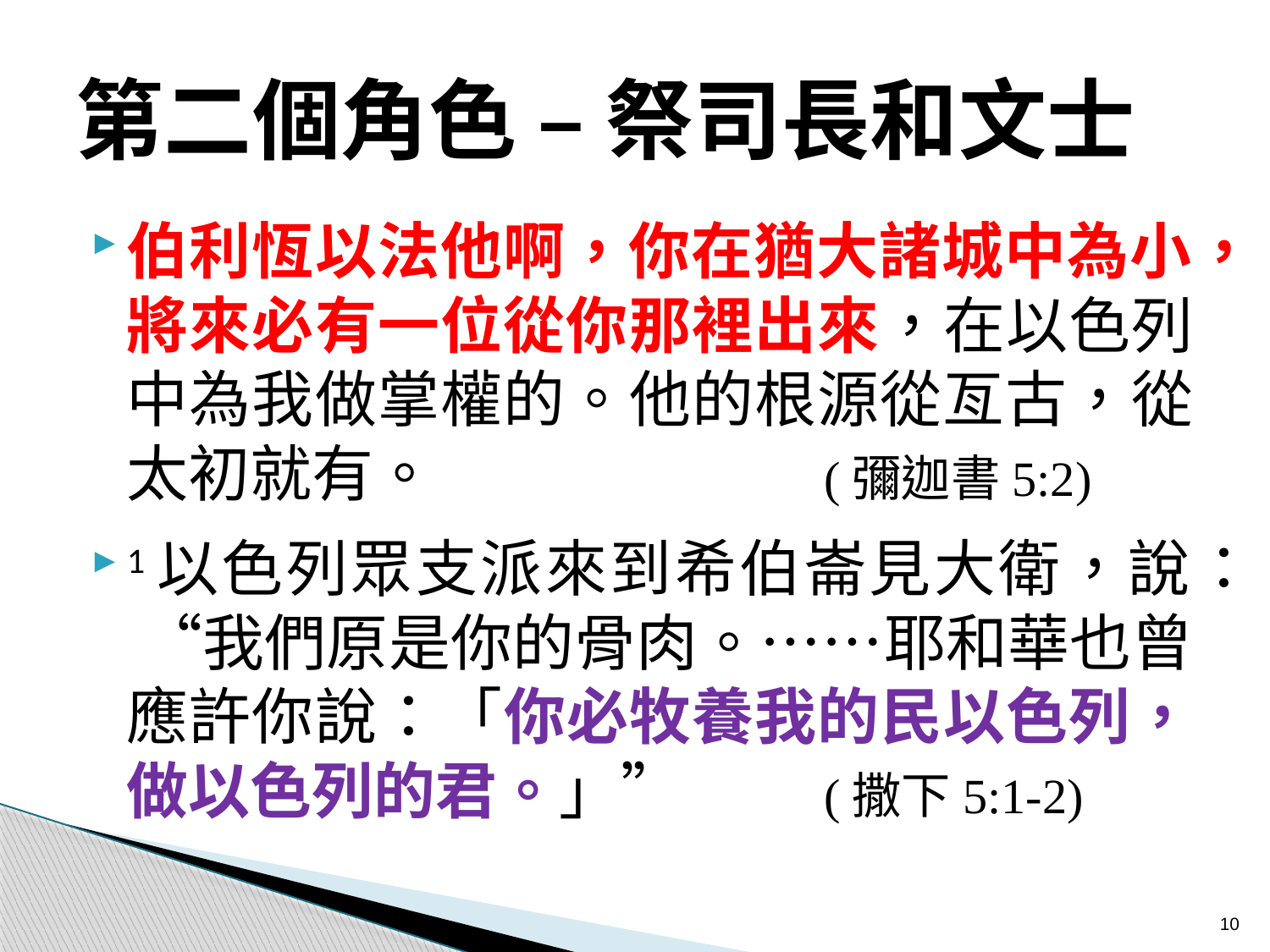

# 第二個角色 – 祭司長和文士
伯利恆以法他啊，你在猶大諸城中為小，將來必有一位從你那裡出來，在以色列中為我做掌權的。他的根源從亙古，從太初就有。	(彌迦書5:2)
1以色列眾支派來到希伯崙見大衛，說： “我們原是你的骨肉。……耶和華也曾應許你說：「你必牧養我的民以色列，做以色列的君。」”	(撒下5:1-2)

10